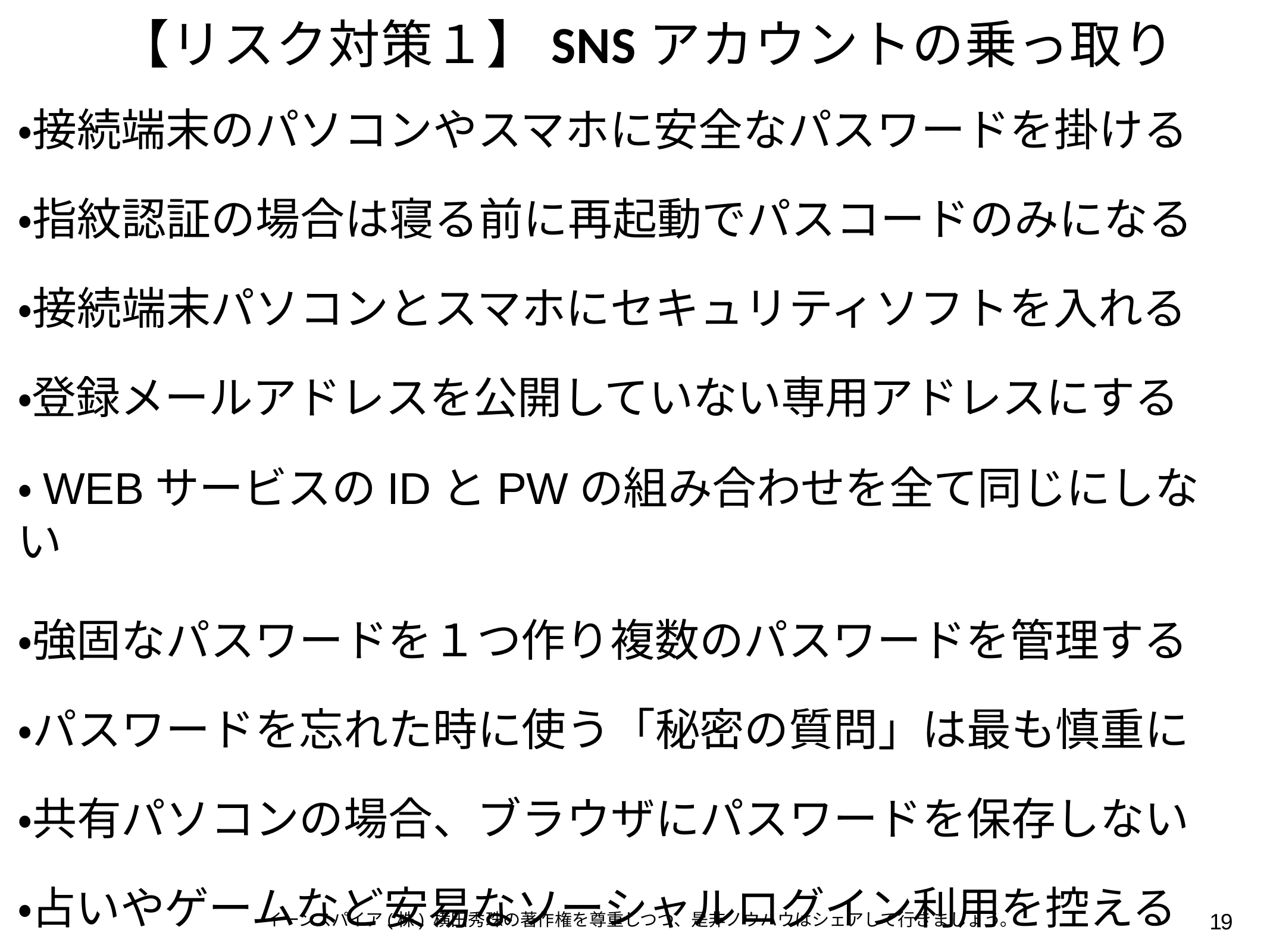

# 【リスク対策１】SNSアカウントの乗っ取り
・接続端末のパソコンやスマホに安全なパスワードを掛ける
・指紋認証の場合は寝る前に再起動でパスコードのみになる
・接続端末パソコンとスマホにセキュリティソフトを入れる
・登録メールアドレスを公開していない専用アドレスにする
・WEBサービスのIDとPWの組み合わせを全て同じにしない

・強固なパスワードを１つ作り複数のパスワードを管理する
・パスワードを忘れた時に使う「秘密の質問」は最も慎重に
・共有パソコンの場合、ブラウザにパスワードを保存しない
・占いやゲームなど安易なソーシャルログイン利用を控える
19
イーンスパイア(株) 横田秀珠の著作権を尊重しつつ、是非ノウハウはシェアして行きましょう。